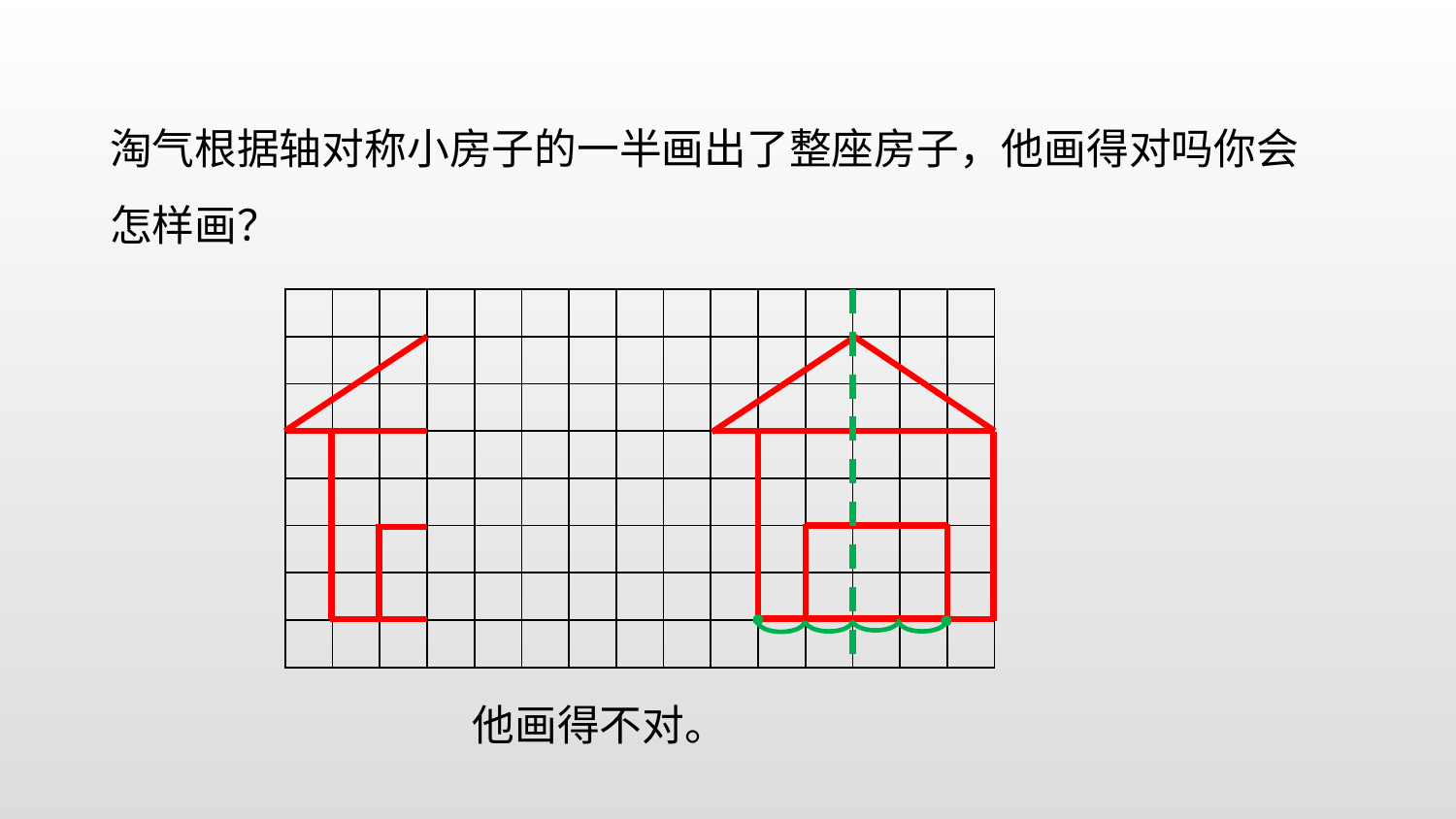

淘气根据轴对称小房子的一半画出了整座房子，他画得对吗你会怎样画？
|  |  |  |  |  |  |  |  |  |  |  |  |  |  |  |
| --- | --- | --- | --- | --- | --- | --- | --- | --- | --- | --- | --- | --- | --- | --- |
|  |  |  |  |  |  |  |  |  |  |  |  |  |  |  |
|  |  |  |  |  |  |  |  |  |  |  |  |  |  |  |
|  |  |  |  |  |  |  |  |  |  |  |  |  |  |  |
|  |  |  |  |  |  |  |  |  |  |  |  |  |  |  |
|  |  |  |  |  |  |  |  |  |  |  |  |  |  |  |
|  |  |  |  |  |  |  |  |  |  |  |  |  |  |  |
|  |  |  |  |  |  |  |  |  |  |  |  |  |  |  |

他画得不对。